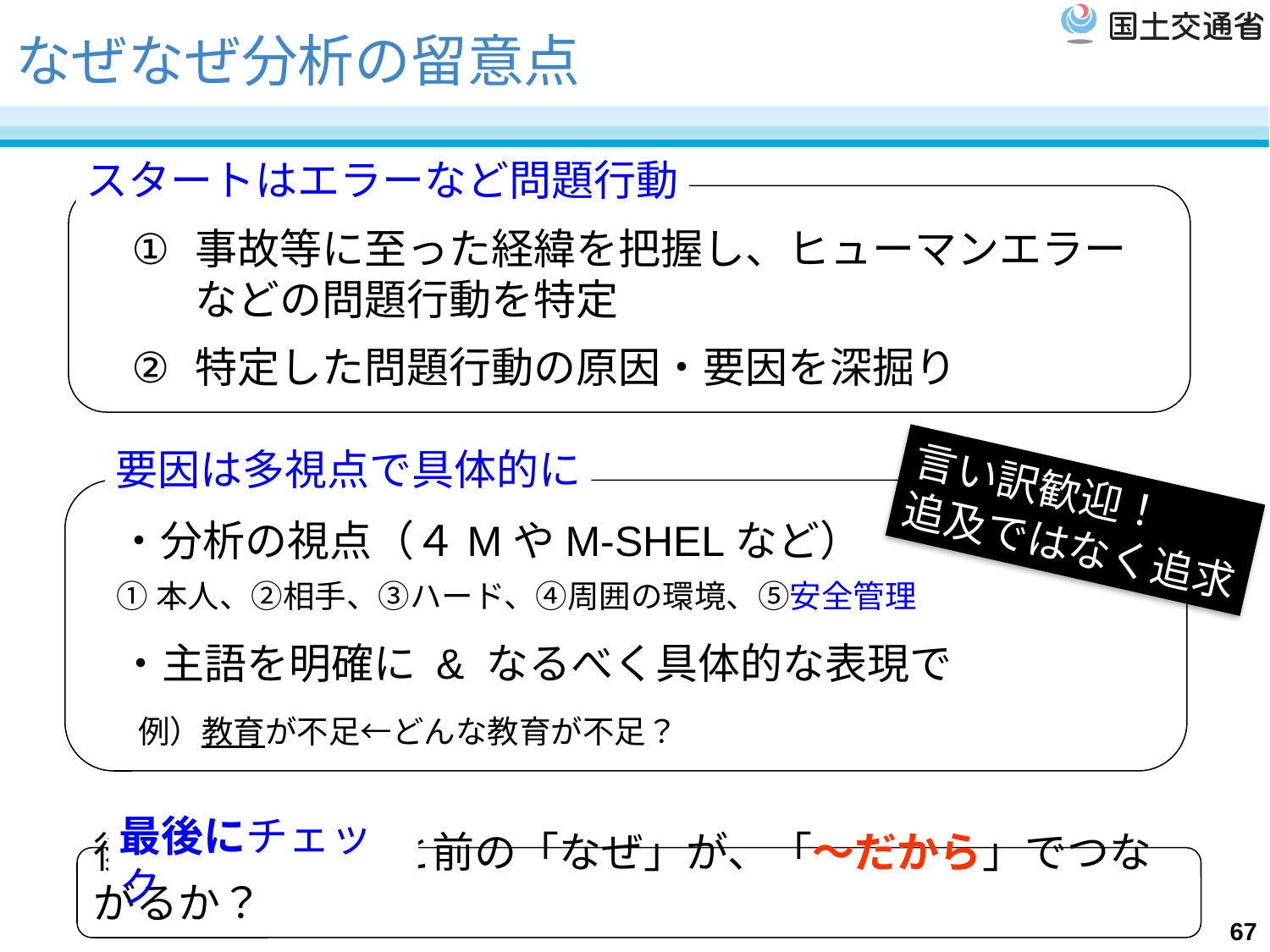

# なぜなぜ分析の留意点
スタートはエラーなど問題行動

事故等に至った経緯を把握し、ヒューマンエラーなどの問題行動を特定
特定した問題行動の原因・要因を深掘り
要因は多視点で具体的に
言い訳歓迎！
追及ではなく追求

・分析の視点（４MやM-SHELなど）
①本人、②相手、③ハード、④周囲の環境、⑤安全管理
・主語を明確に & なるべく具体的な表現で
例）教育が不足←どんな教育が不足？
最後にチェック
後ろの「なぜ」と前の「なぜ」が、「～だから」でつながるか？
67